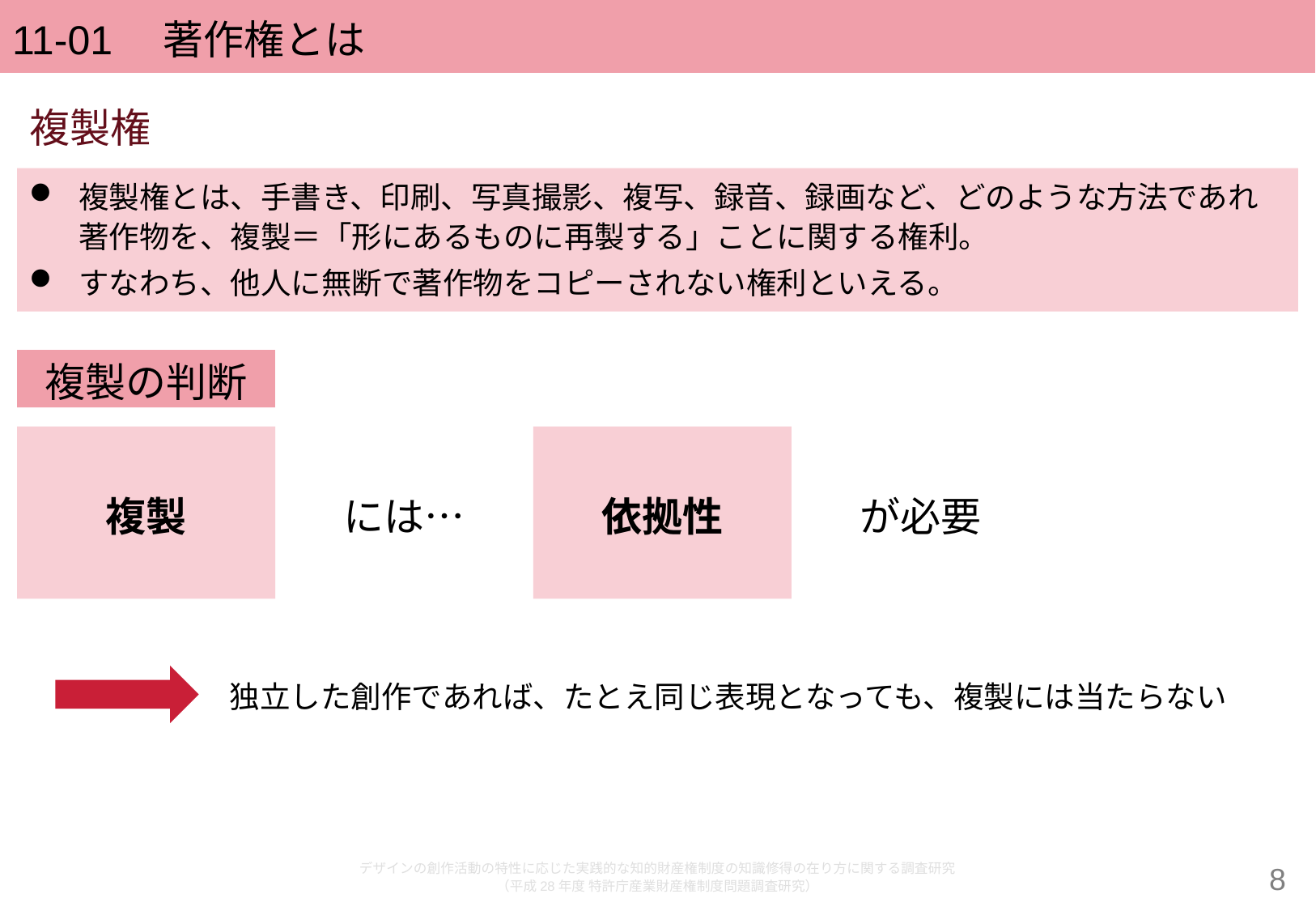

# 11-01　著作権とは
複製権
複製権とは、手書き、印刷、写真撮影、複写、録音、録画など、どのような方法であれ著作物を、複製＝「形にあるものに再製する」ことに関する権利。
すなわち、他人に無断で著作物をコピーされない権利といえる。
複製の判断
複製
には…
依拠性
が必要
独立した創作であれば、たとえ同じ表現となっても、複製には当たらない

デザインの創作活動の特性に応じた実践的な知的財産権制度の知識修得の在り方に関する調査研究
（平成28年度 特許庁産業財産権制度問題調査研究）
8